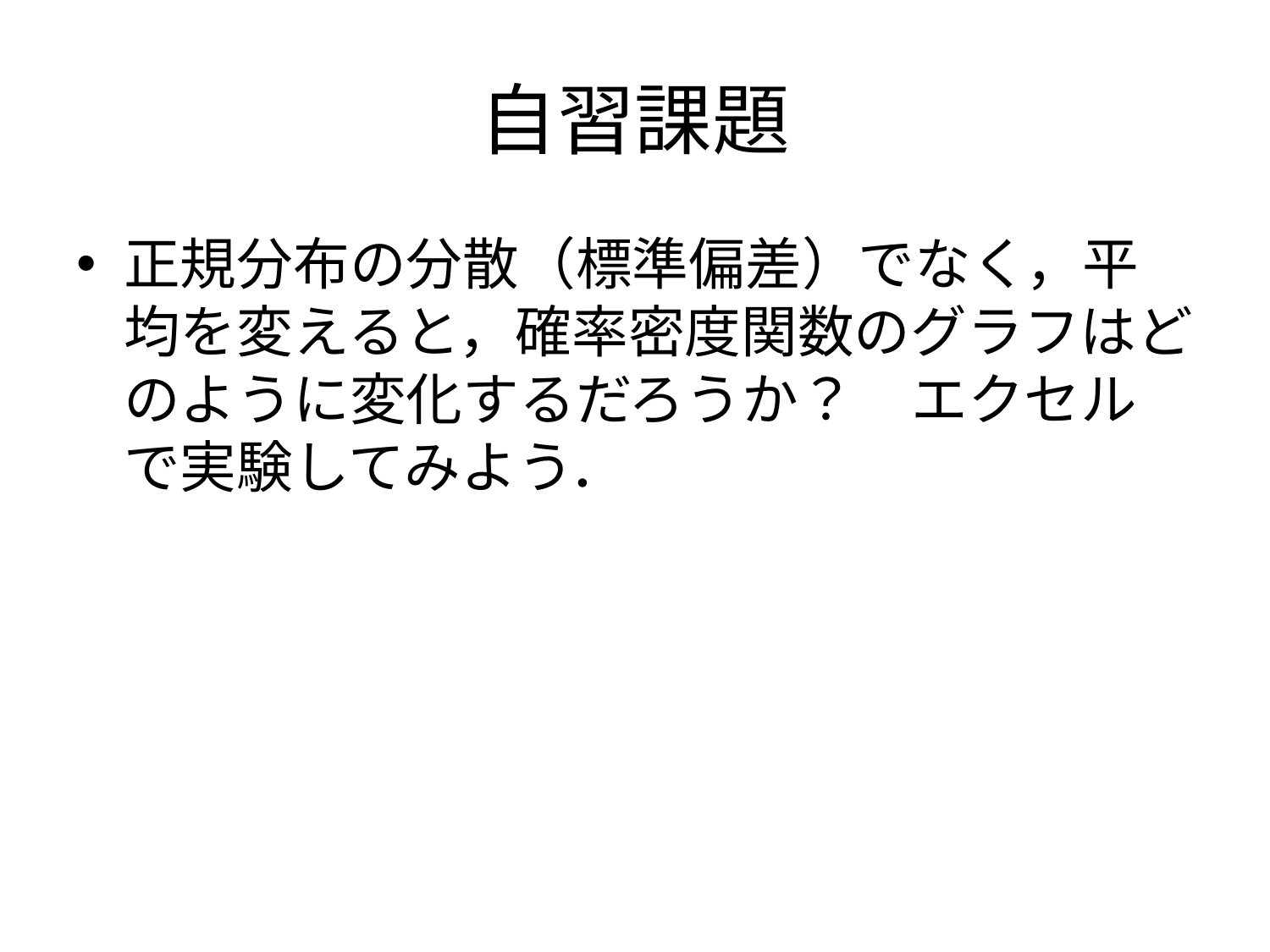

# 自習課題
正規分布の分散（標準偏差）でなく，平均を変えると，確率密度関数のグラフはどのように変化するだろうか？　エクセルで実験してみよう．